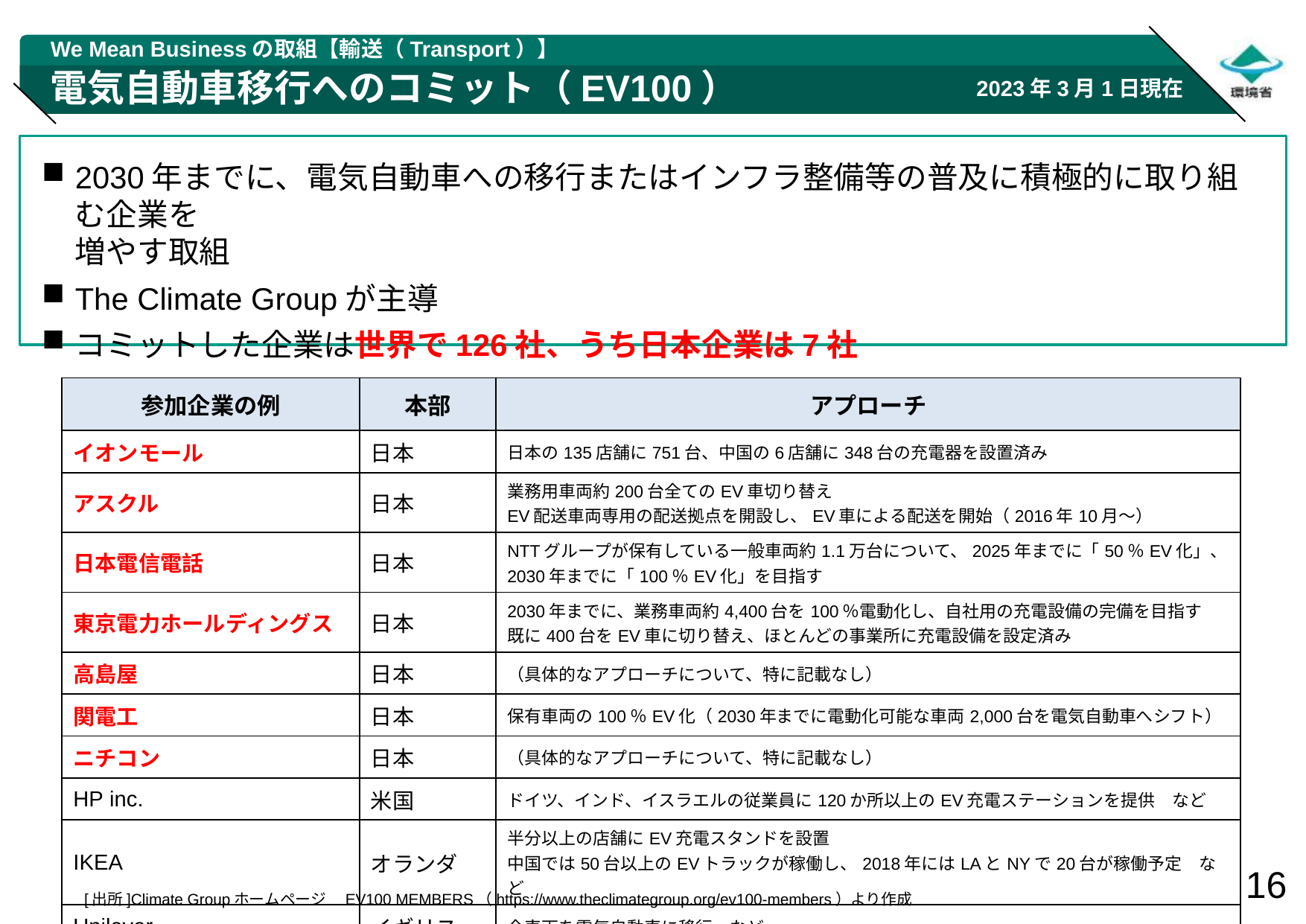

We Mean Businessの取組【輸送（Transport）】
# 電気自動車移行へのコミット（EV100）
2023年3月1日現在
2030年までに、電気自動車への移行またはインフラ整備等の普及に積極的に取り組む企業を
増やす取組
The Climate Groupが主導
コミットした企業は世界で126社、うち日本企業は7社
| 参加企業の例 | 本部 | アプローチ |
| --- | --- | --- |
| イオンモール | 日本 | 日本の135店舗に751台、中国の6店舗に348台の充電器を設置済み |
| アスクル | 日本 | 業務用車両約200台全てのEV車切り替え EV配送車両専用の配送拠点を開設し、EV車による配送を開始（2016年10月～） |
| 日本電信電話 | 日本 | NTTグループが保有している一般車両約1.1万台について、2025年までに「50％EV化」、2030年までに「100％EV化」を目指す |
| 東京電力ホールディングス | 日本 | 2030年までに、業務車両約4,400台を100％電動化し、自社用の充電設備の完備を目指す 既に400台をEV車に切り替え、ほとんどの事業所に充電設備を設定済み |
| 高島屋 | 日本 | （具体的なアプローチについて、特に記載なし） |
| 関電工 | 日本 | 保有車両の100％EV化（2030年までに電動化可能な車両2,000台を電気自動車へシフト） |
| ニチコン | 日本 | （具体的なアプローチについて、特に記載なし） |
| HP inc. | 米国 | ドイツ、インド、イスラエルの従業員に120か所以上のEV充電ステーションを提供　など |
| IKEA | オランダ | 半分以上の店舗にEV充電スタンドを設置 中国では50台以上のEVトラックが稼働し、2018年にはLAとNYで20台が稼働予定　など |
| Unilever | イギリス | 全車両を電気自動車に移行　など |
[出所]Climate Groupホームページ　EV100 MEMBERS（https://www.theclimategroup.org/ev100-members）より作成